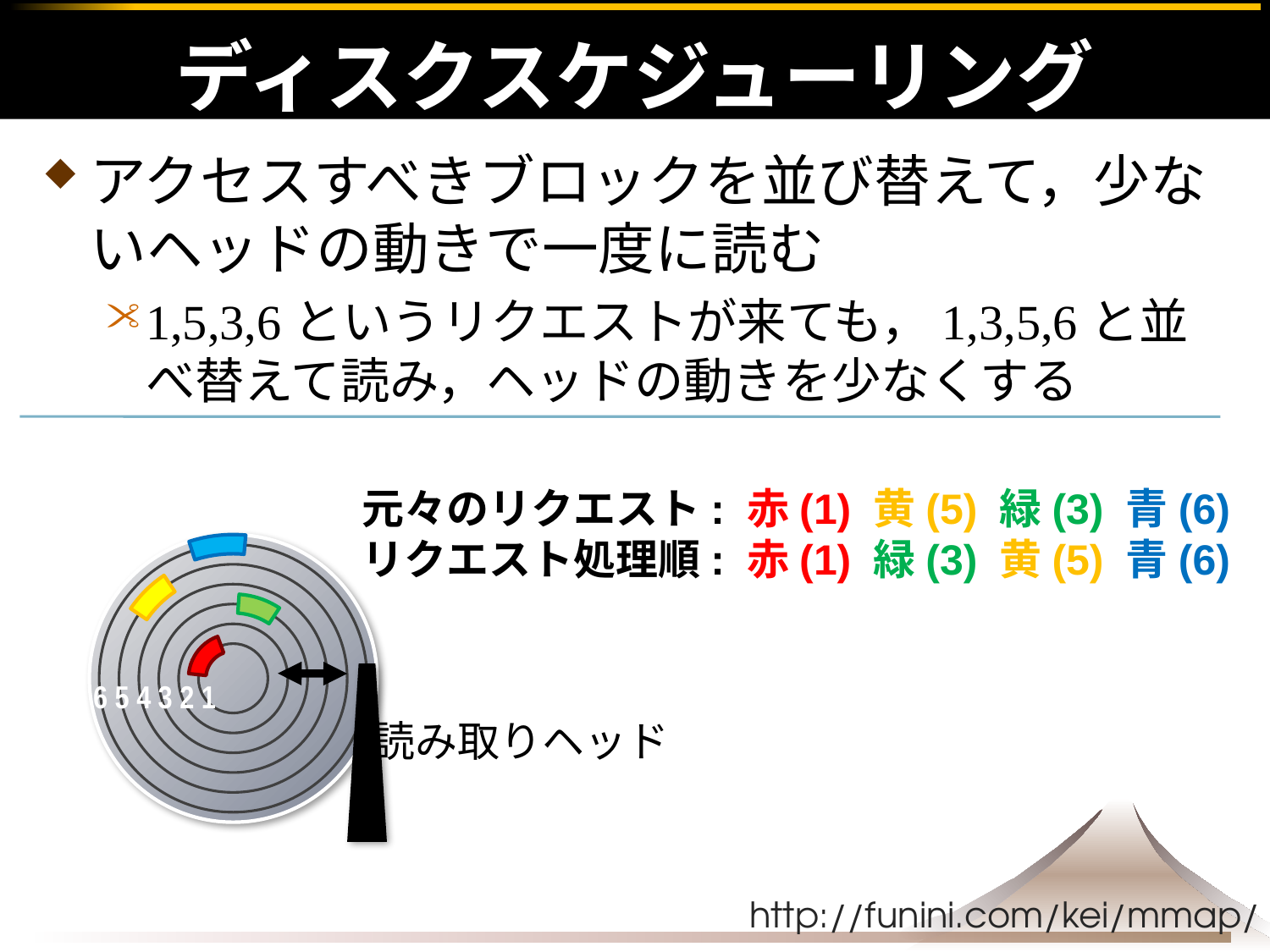

# ディスクスケジューリング
アクセスすべきブロックを並び替えて，少ないヘッドの動きで一度に読む
1,5,3,6というリクエストが来ても，1,3,5,6と並べ替えて読み，ヘッドの動きを少なくする
元々のリクエスト: 赤(1) 黄(5) 緑(3) 青(6)
リクエスト処理順: 赤(1) 緑(3) 黄(5) 青(6)

6 5 4 3 2 1
読み取りヘッド